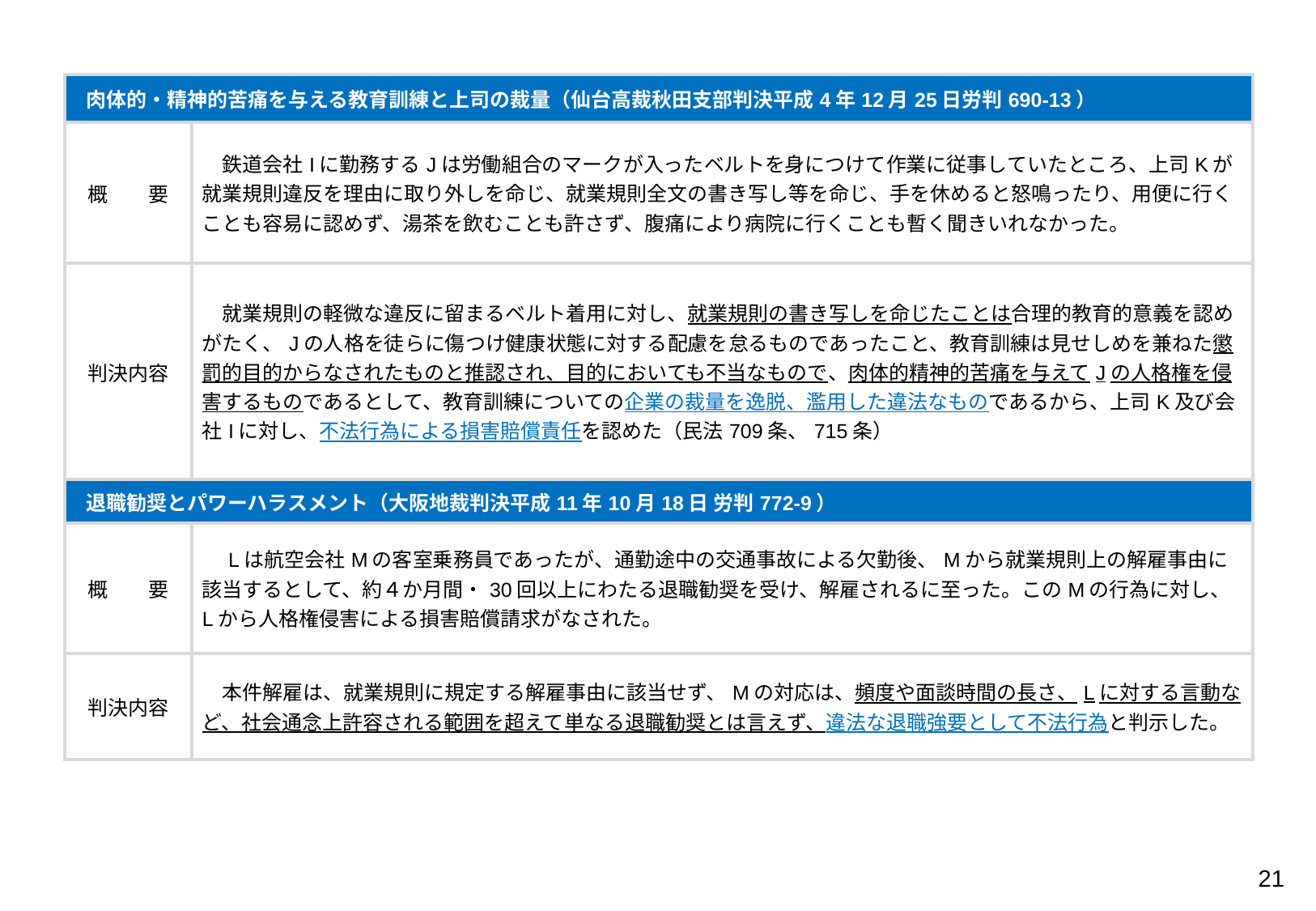

| 肉体的・精神的苦痛を与える教育訓練と上司の裁量（仙台高裁秋田支部判決平成4年12月25日労判690-13） |  |
| --- | --- |
| 概　　要 | 鉄道会社Iに勤務するJは労働組合のマークが入ったベルトを身につけて作業に従事していたところ、上司Kが就業規則違反を理由に取り外しを命じ、就業規則全文の書き写し等を命じ、手を休めると怒鳴ったり、用便に行くことも容易に認めず、湯茶を飲むことも許さず、腹痛により病院に行くことも暫く聞きいれなかった。 |
| 判決内容 | 就業規則の軽微な違反に留まるベルト着用に対し、就業規則の書き写しを命じたことは合理的教育的意義を認めがたく、Jの人格を徒らに傷つけ健康状態に対する配慮を怠るものであったこと、教育訓練は見せしめを兼ねた懲罰的目的からなされたものと推認され、目的においても不当なもので、肉体的精神的苦痛を与えてJの人格権を侵害するものであるとして、教育訓練についての企業の裁量を逸脱、濫用した違法なものであるから、上司K及び会社Iに対し、不法行為による損害賠償責任を認めた（民法709条、715条） |
| 退職勧奨とパワーハラスメント（大阪地裁判決平成11年10月18日 労判772-9） |  |
| 概　　要 | Lは航空会社Mの客室乗務員であったが、通勤途中の交通事故による欠勤後、Mから就業規則上の解雇事由に該当するとして、約４か月間・30回以上にわたる退職勧奨を受け、解雇されるに至った。このMの行為に対し、Lから人格権侵害による損害賠償請求がなされた。 |
| 判決内容 | 本件解雇は、就業規則に規定する解雇事由に該当せず、Mの対応は、頻度や面談時間の長さ、Lに対する言動など、社会通念上許容される範囲を超えて単なる退職勧奨とは言えず、違法な退職強要として不法行為と判示した。 |
21